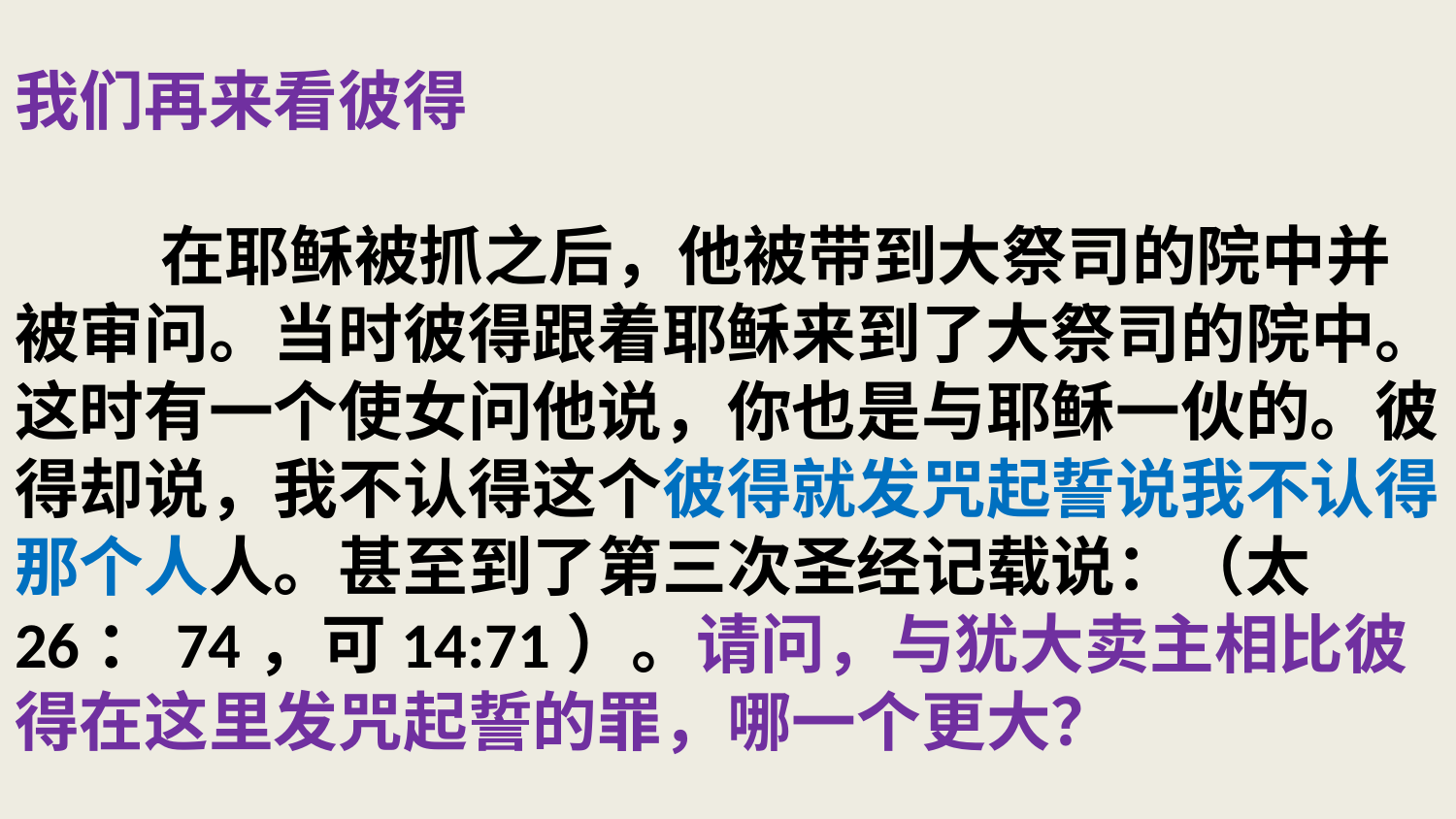

# 我们再来看彼得 在耶稣被抓之后，他被带到大祭司的院中并被审问。当时彼得跟着耶稣来到了大祭司的院中。这时有一个使女问他说，你也是与耶稣一伙的。彼得却说，我不认得这个彼得就发咒起誓说我不认得那个人人。甚至到了第三次圣经记载说：（太26：74，可14:71）。请问，与犹大卖主相比彼得在这里发咒起誓的罪，哪一个更大？